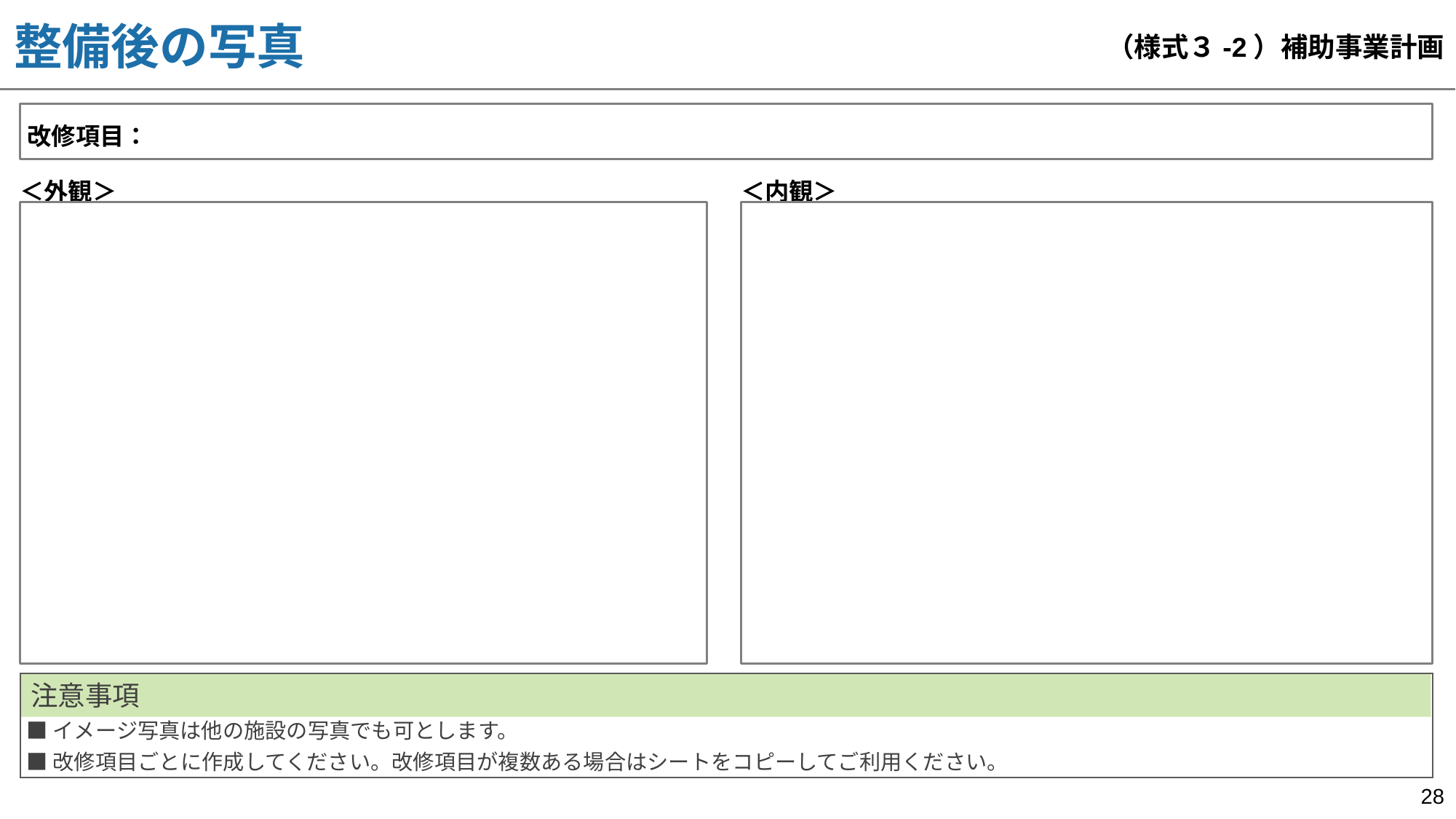

整備後の写真
（様式３-2）補助事業計画

改修項目：
＜外観＞
＜内観＞

注意事項
■イメージ写真は他の施設の写真でも可とします。
■改修項目ごとに作成してください。改修項目が複数ある場合はシートをコピーしてご利用ください。
28